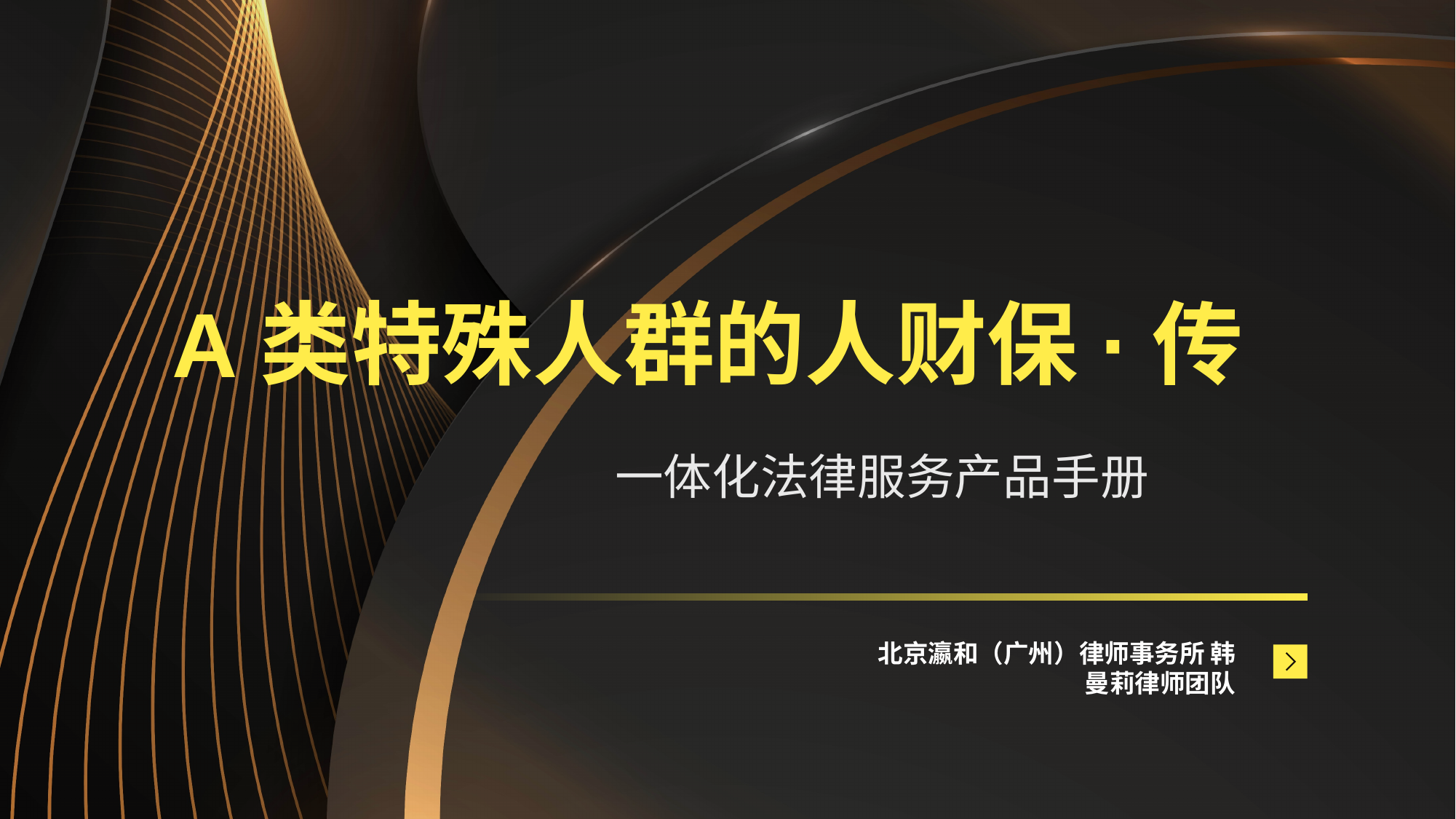

# A类特殊人群的人财保·传
一体化法律服务产品手册
北京瀛和（广州）律师事务所 韩曼莉律师团队